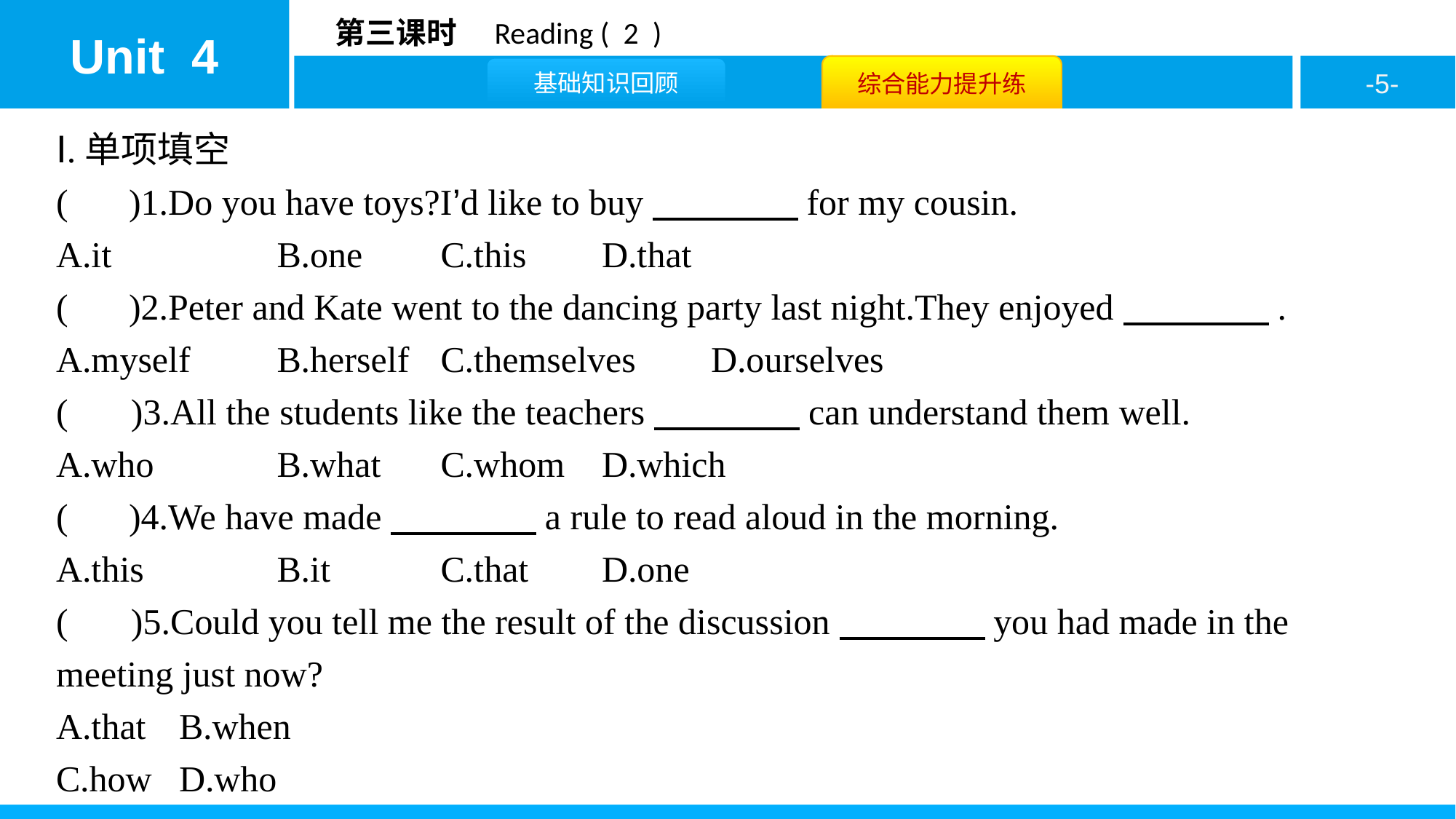

Ⅰ.单项填空
(  B  )1.Do you have toys?I’d like to buy　　　　for my cousin.
A.it		B.one	C.this	D.that
(  C  )2.Peter and Kate went to the dancing party last night.They enjoyed　　　　.
A.myself	B.herself	C.themselves	D.ourselves
(  A  )3.All the students like the teachers　　　　can understand them well.
A.who		B.what	C.whom	D.which
(  B  )4.We have made　　　　a rule to read aloud in the morning.
A.this		B.it		C.that	D.one
(  A  )5.Could you tell me the result of the discussion　　　　you had made in the meeting just now?
A.that	B.when
C.how	D.who